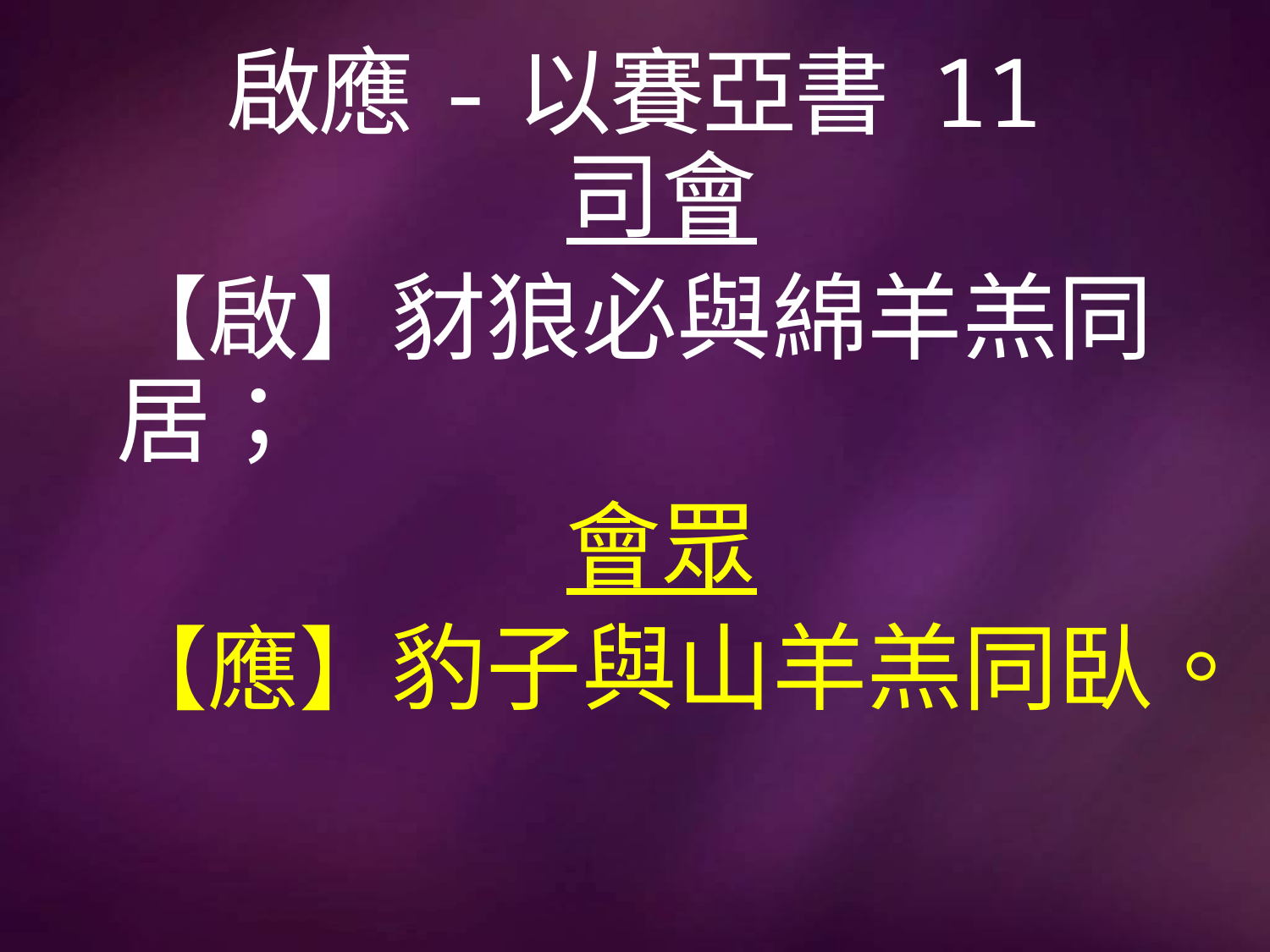

# 啟應-以賽亞書 11
司會
【啟】豺狼必與綿羊羔同居；

會眾
【應】豹子與山羊羔同臥。